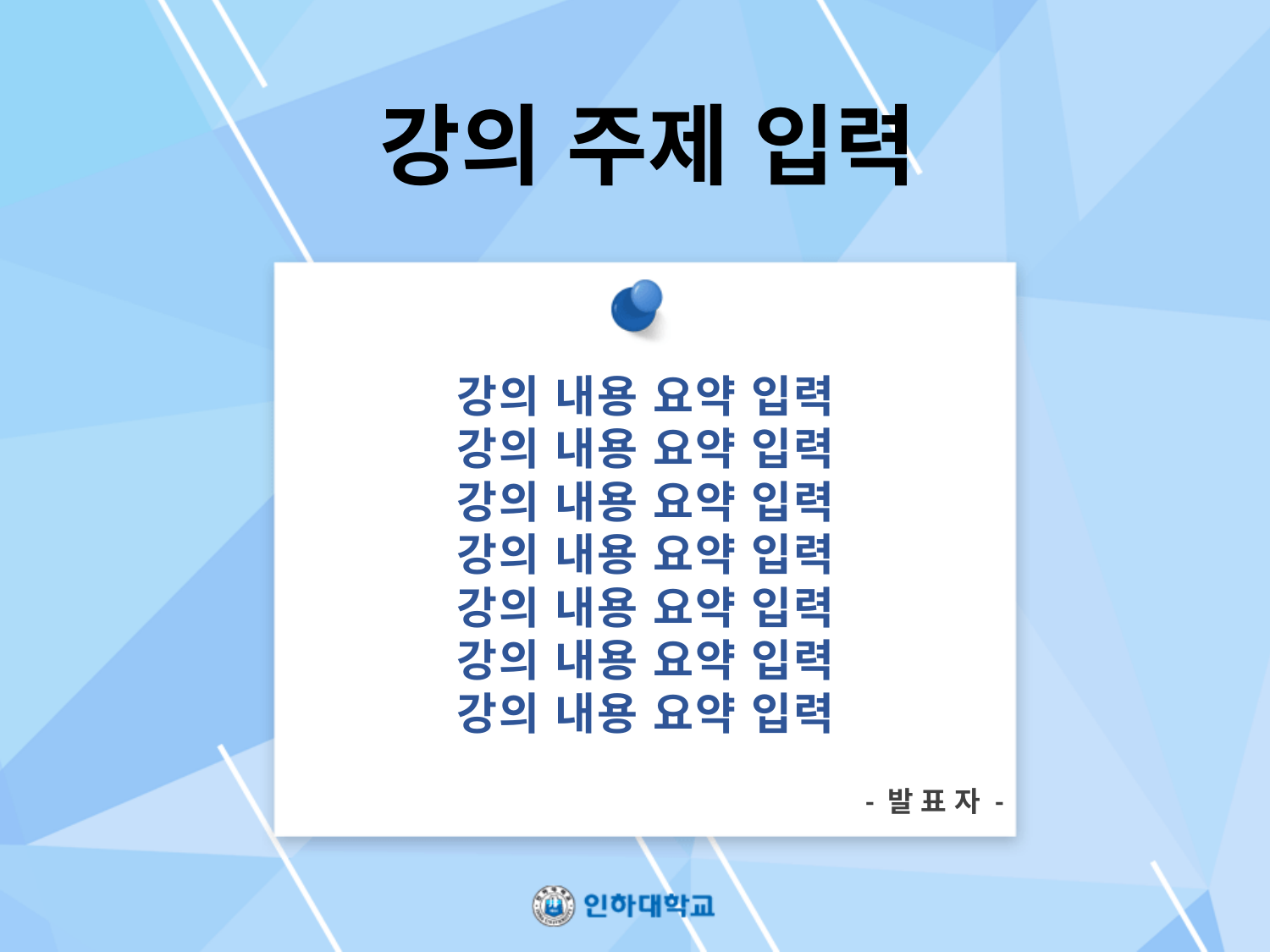

# 강의 주제 입력
강의 내용 요약 입력
강의 내용 요약 입력
강의 내용 요약 입력
강의 내용 요약 입력
강의 내용 요약 입력
강의 내용 요약 입력
강의 내용 요약 입력
- 발 표 자 -